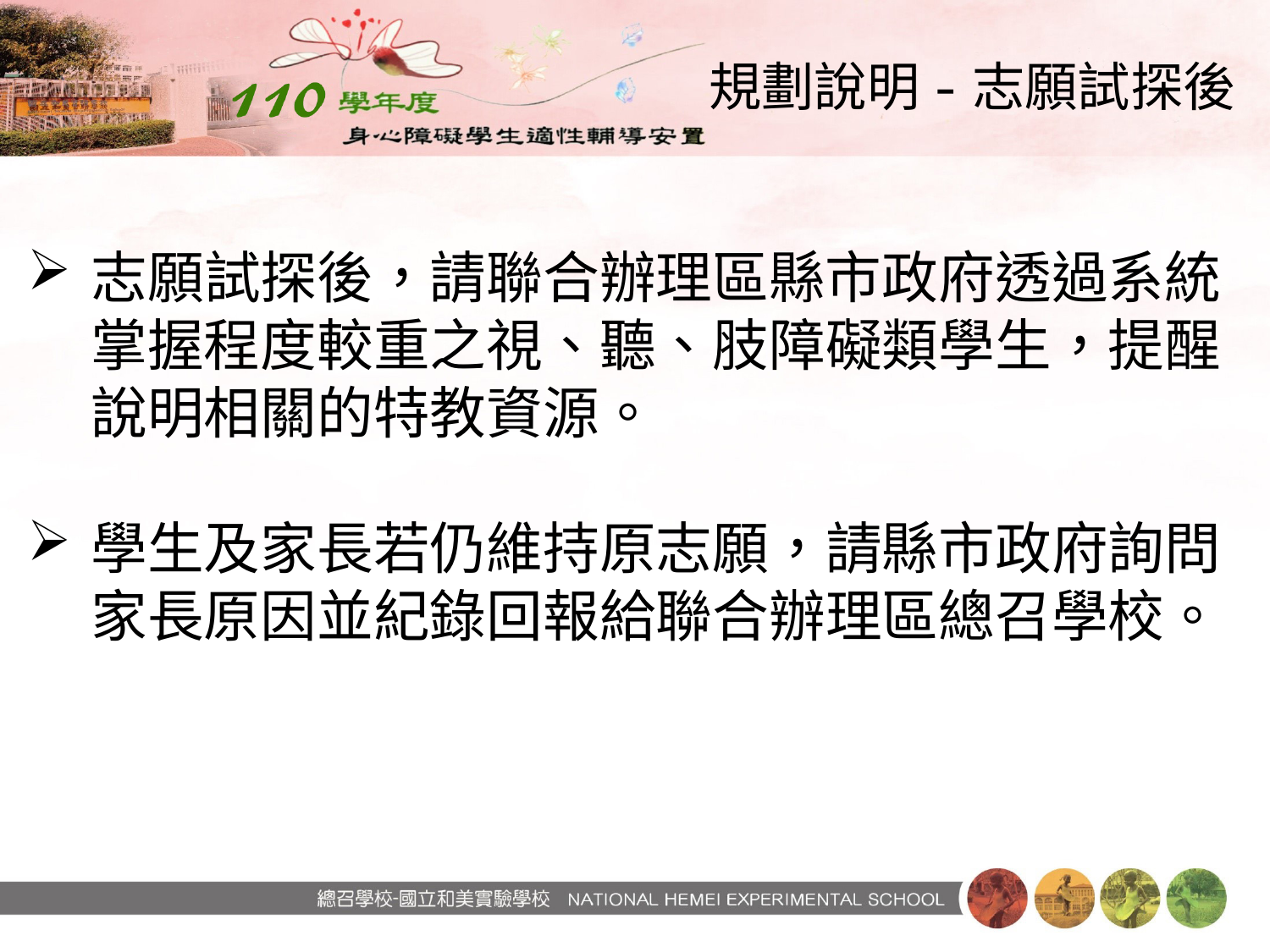

# 規劃說明-志願試探後
志願試探後，請聯合辦理區縣市政府透過系統掌握程度較重之視、聽、肢障礙類學生，提醒說明相關的特教資源。

學生及家長若仍維持原志願，請縣市政府詢問家長原因並紀錄回報給聯合辦理區總召學校。